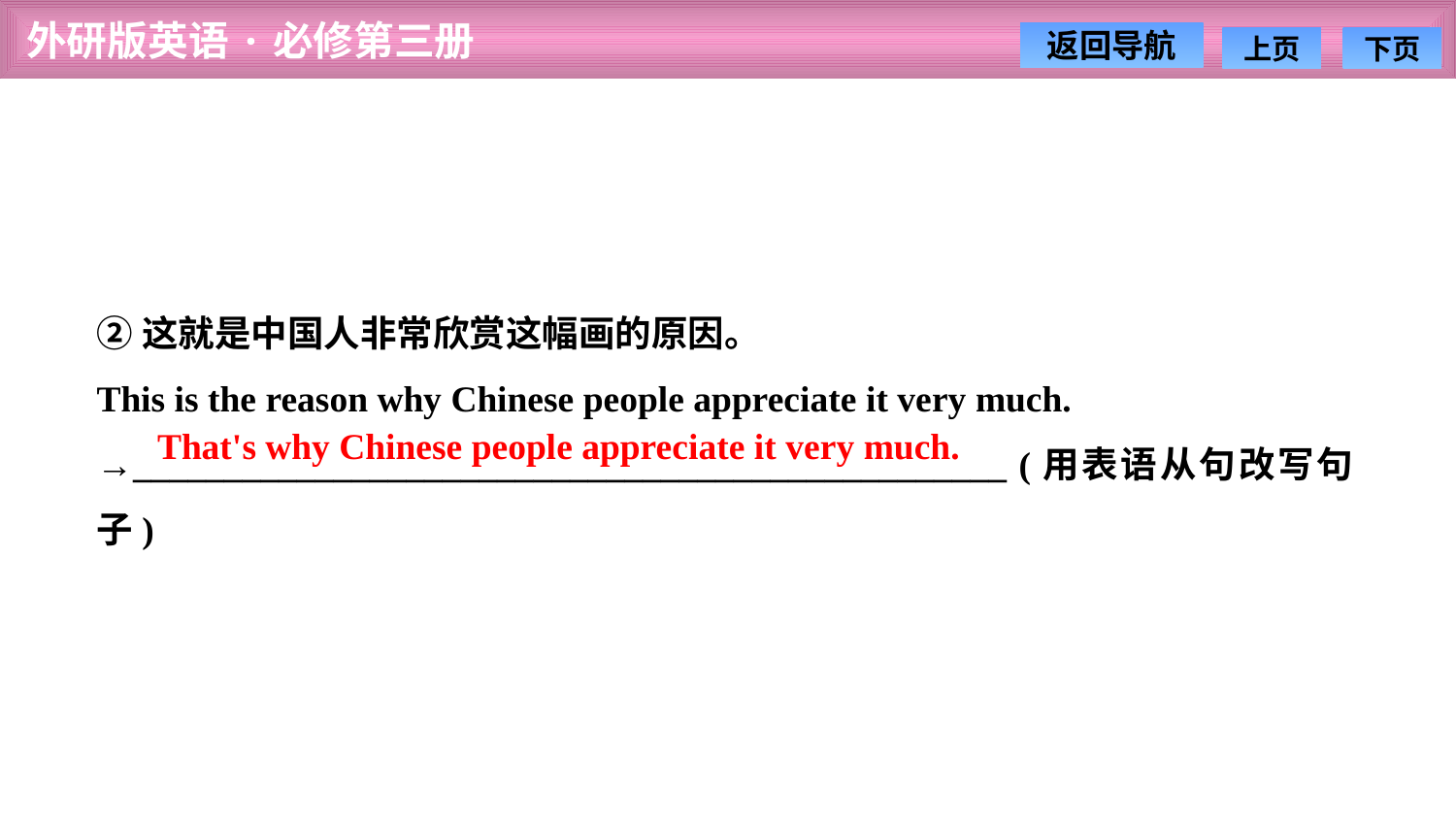

②这就是中国人非常欣赏这幅画的原因。
This is the reason why Chinese people appreciate it very much.
→________________________________________________ (用表语从句改写句子)
That's why Chinese people appreciate it very much.